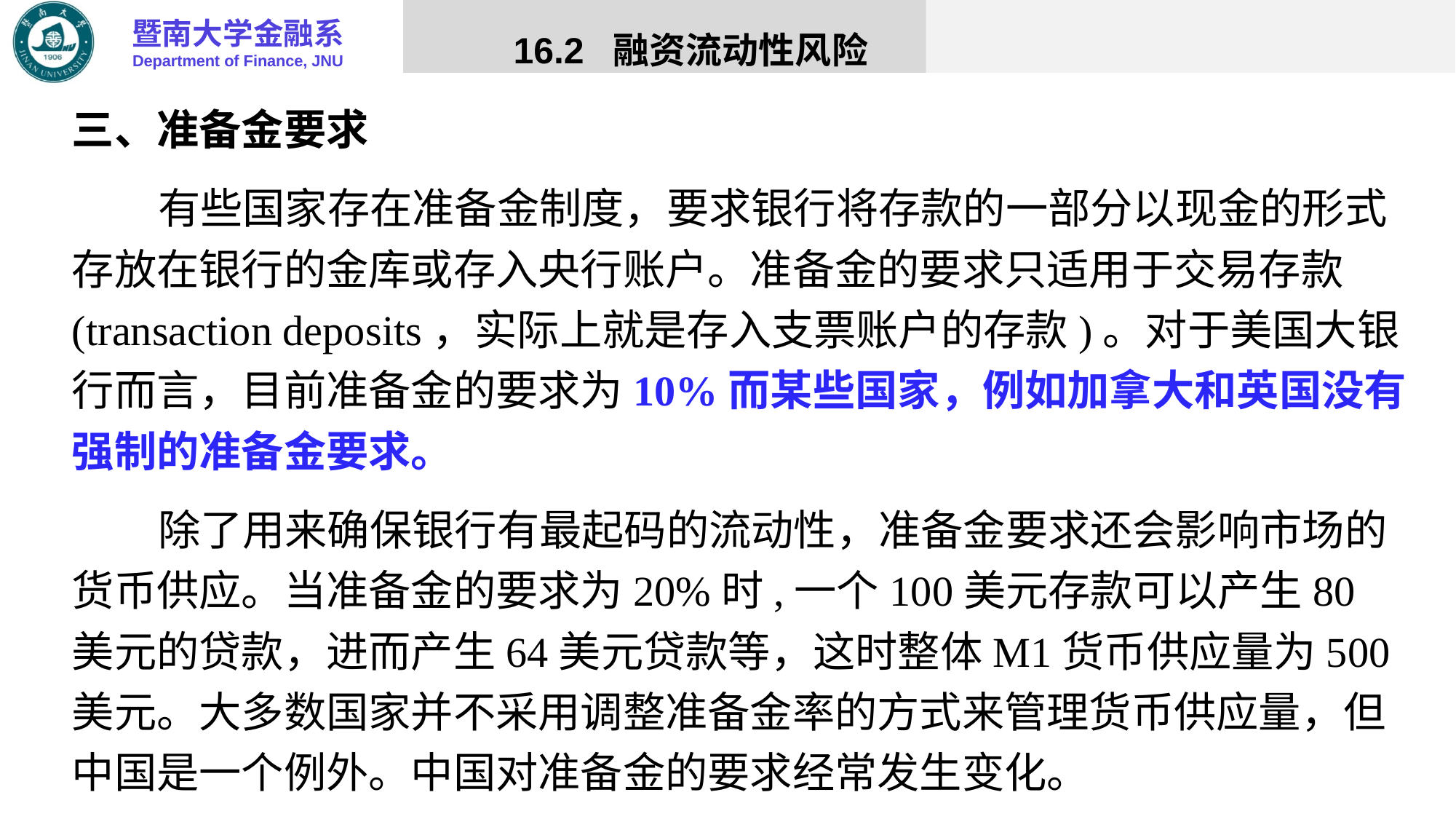

16.2  融资流动性风险
三、准备金要求
有些国家存在准备金制度，要求银行将存款的一部分以现金的形式存放在银行的金库或存入央行账户。准备金的要求只适用于交易存款(transaction deposits，实际上就是存入支票账户的存款)。对于美国大银行而言，目前准备金的要求为10%而某些国家，例如加拿大和英国没有强制的准备金要求。
除了用来确保银行有最起码的流动性，准备金要求还会影响市场的货币供应。当准备金的要求为20%时,一个100美元存款可以产生80美元的贷款，进而产生64美元贷款等，这时整体M1货币供应量为500美元。大多数国家并不采用调整准备金率的方式来管理货币供应量，但中国是一个例外。中国对准备金的要求经常发生变化。